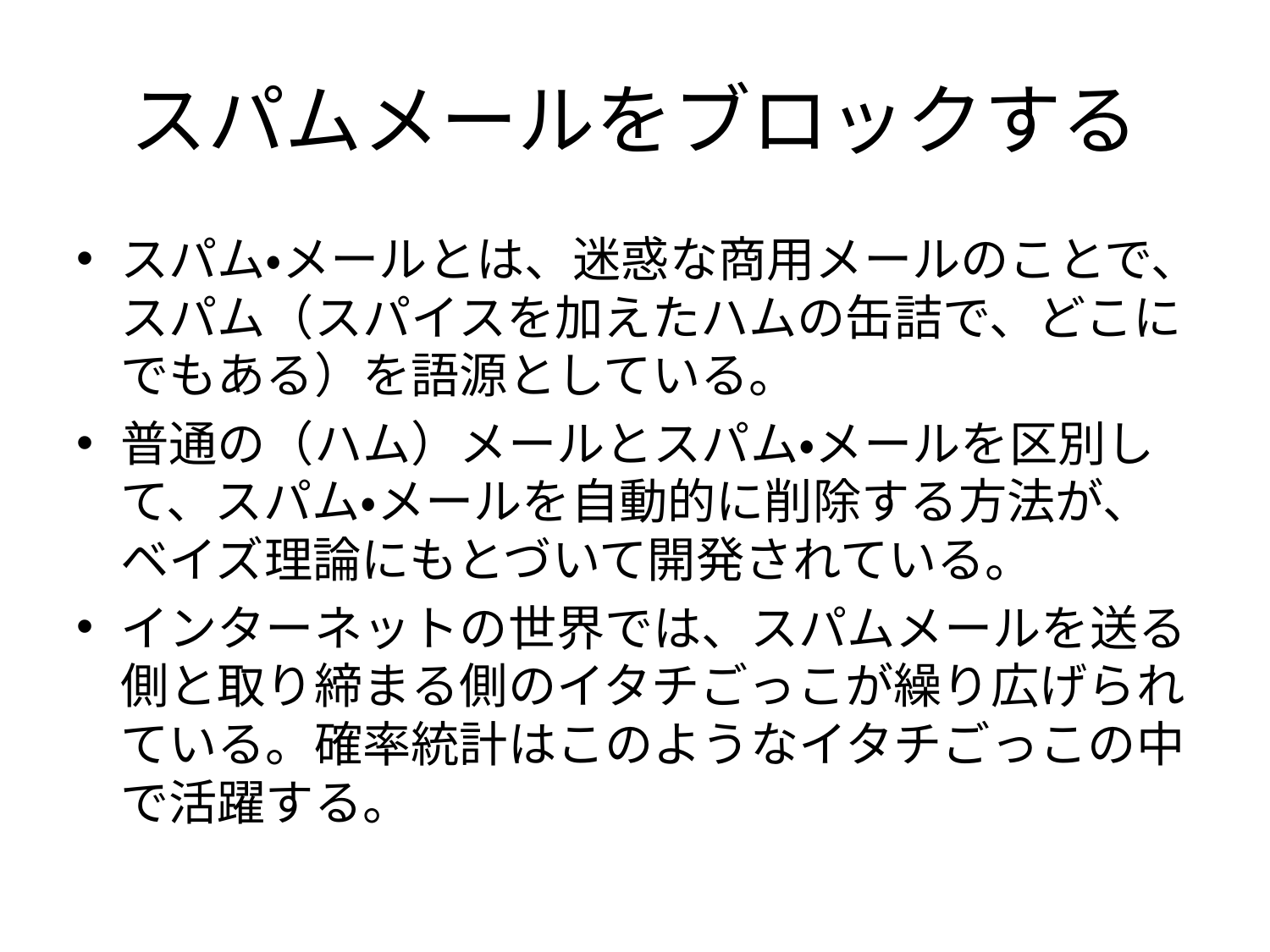

# スパムメールをブロックする
スパム・メールとは、迷惑な商用メールのことで、スパム（スパイスを加えたハムの缶詰で、どこにでもある）を語源としている。
普通の（ハム）メールとスパム・メールを区別して、スパム・メールを自動的に削除する方法が、ベイズ理論にもとづいて開発されている。
インターネットの世界では、スパムメールを送る側と取り締まる側のイタチごっこが繰り広げられている。確率統計はこのようなイタチごっこの中で活躍する。